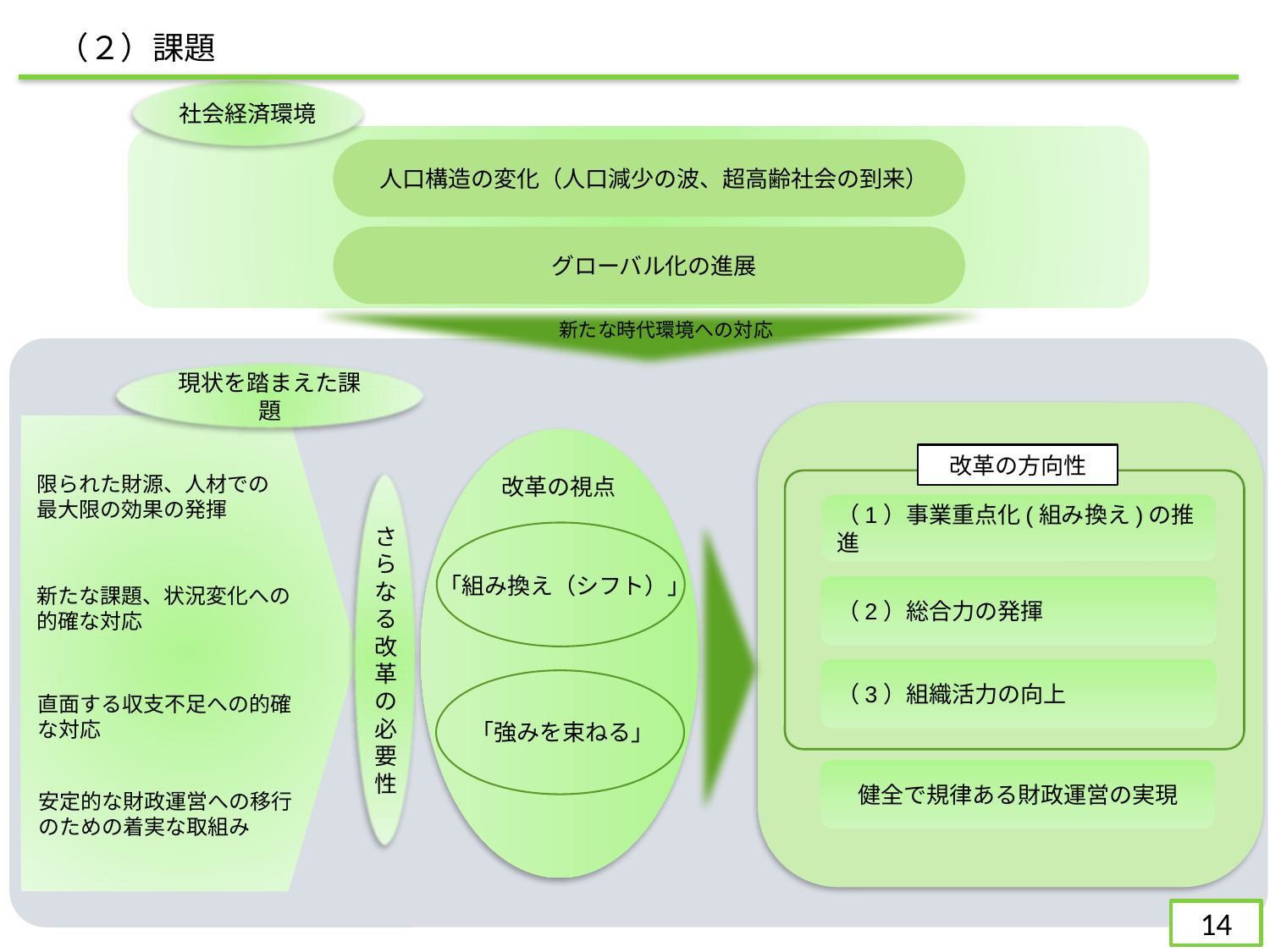

（２）課題
社会経済環境

現状を踏まえた課題
さらなる改革の必要性
人口構造の変化（人口減少の波、超高齢社会の到来）
グローバル化の進展

新たな時代環境への対応

限られた財源、人材での
最大限の効果の発揮
新たな課題、状況変化への的確な対応
直面する収支不足への的確な対応
安定的な財政運営への移行のための着実な取組み

改革の方向性

（1）事業重点化(組み換え)の推進
（2）総合力の発揮
（3）組織活力の向上
健全で規律ある財政運営の実現
改革の視点

「組み換え（シフト）」

「強みを束ねる」
14